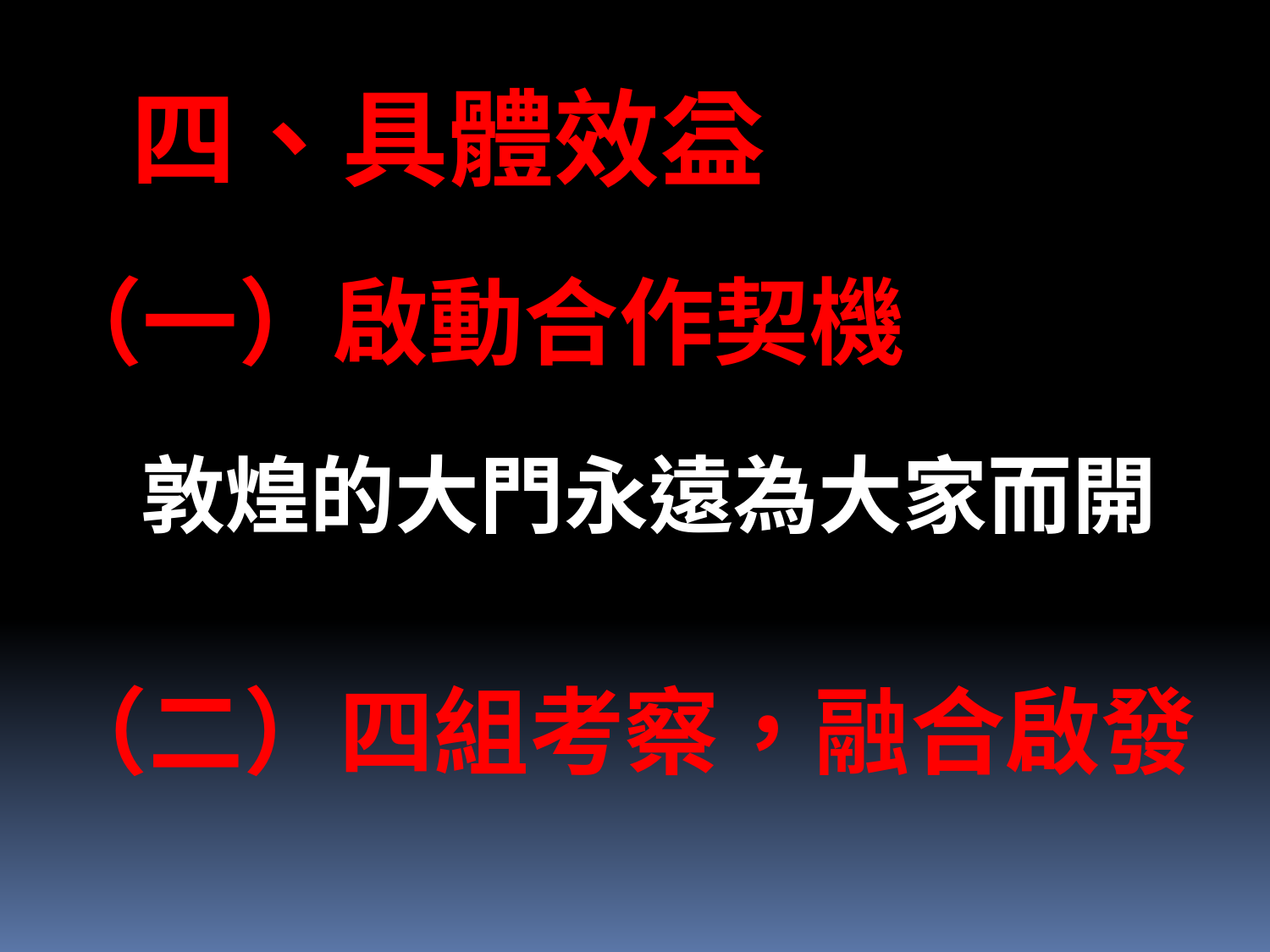

四、具體效益
（一）啟動合作契機
敦煌的大門永遠為大家而開
（二）四組考察，融合啟發